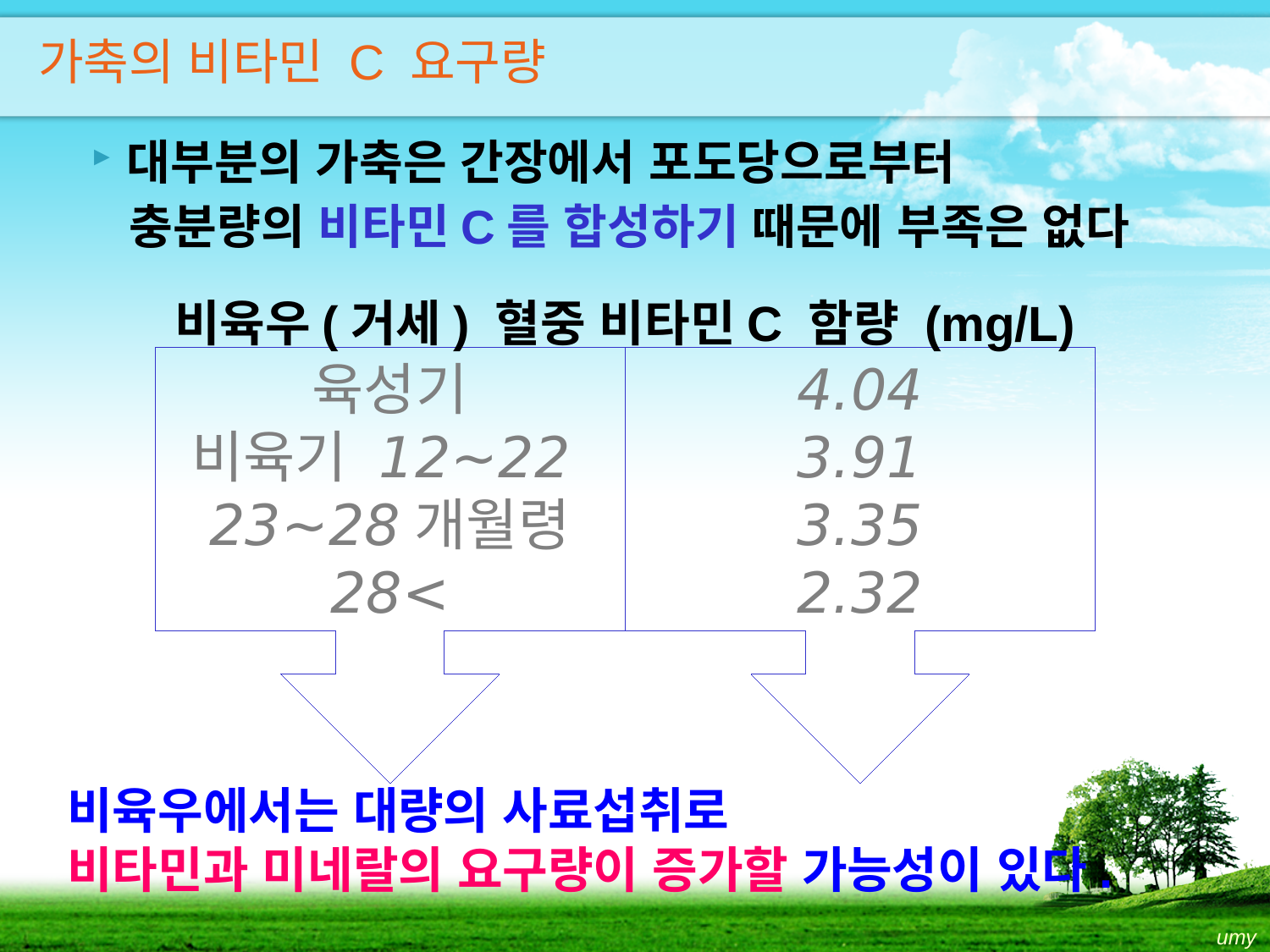

가축의 비타민 C 요구량
대부분의 가축은 간장에서 포도당으로부터
  충분량의 비타민C를 합성하기 때문에 부족은 없다
비육우(거세) 혈중 비타민C 함량 (mg/L)
육성기
비육기 12~22
23~28개월령
28<
4.04
3.91
3.35
2.32
비육우에서는 대량의 사료섭취로
비타민과 미네랄의 요구량이 증가할 가능성이 있다.
umy